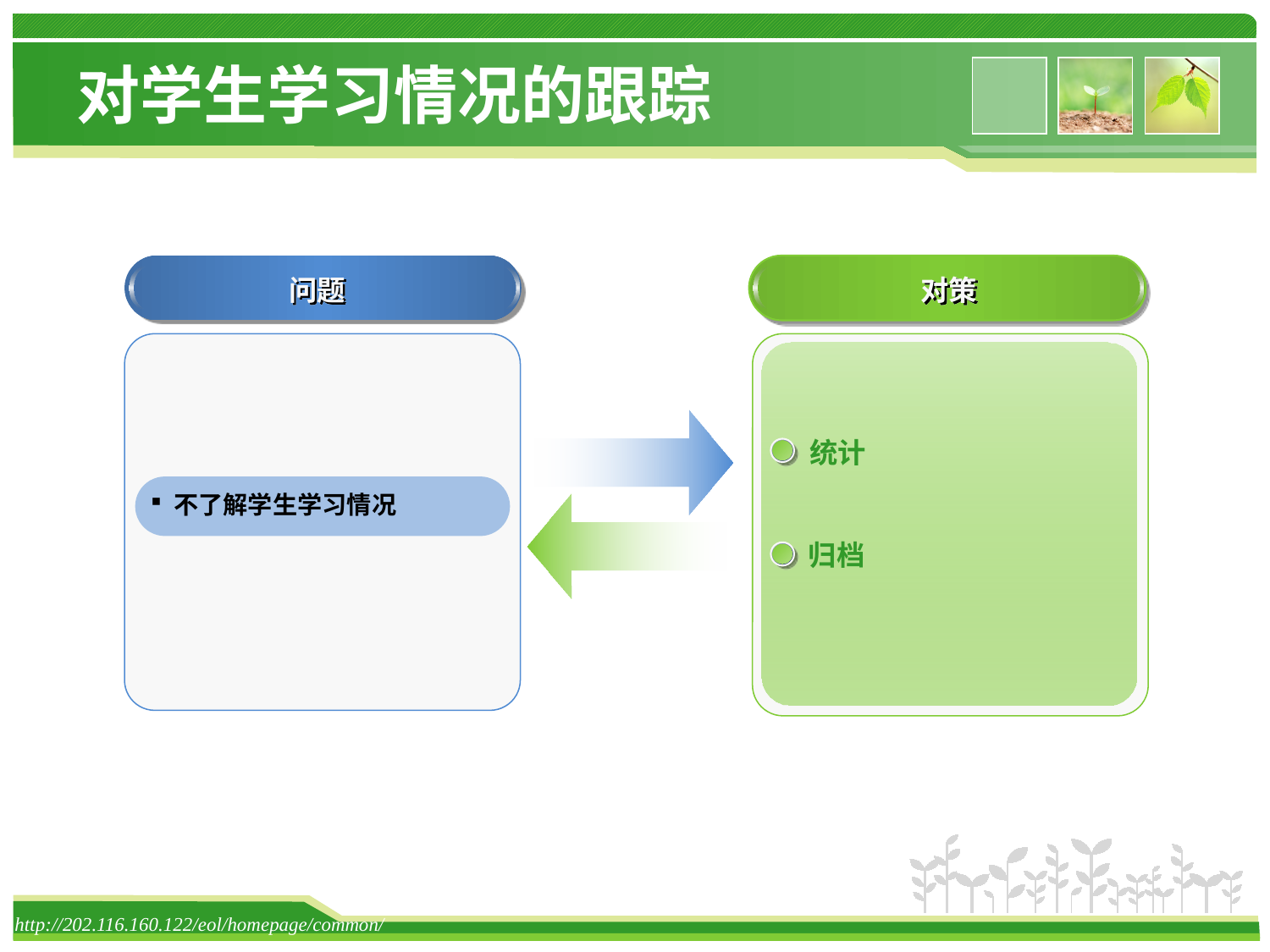

# 对学生学习情况的跟踪

问题
对策

 统计

 不了解学生学习情况

 归档